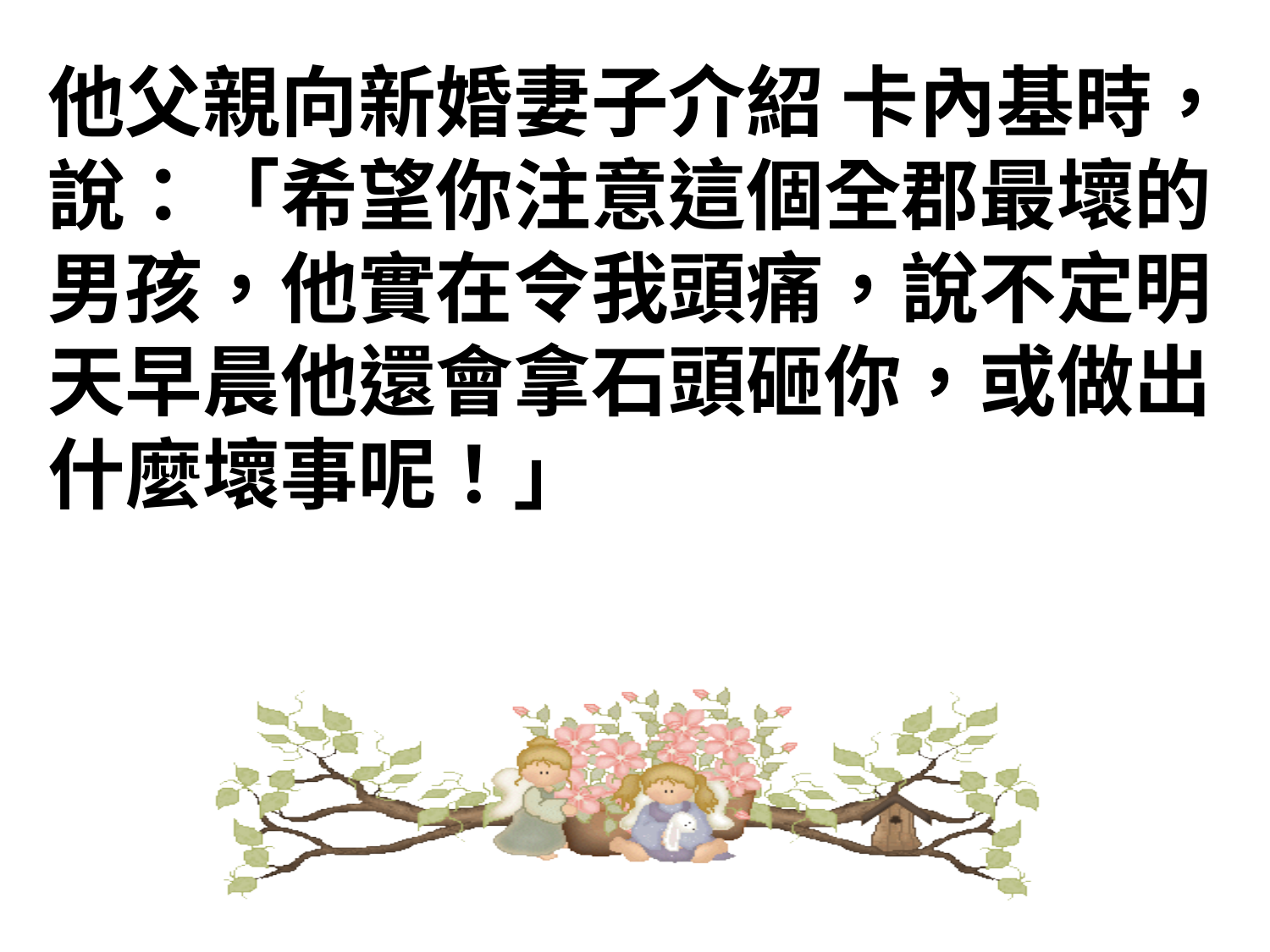

# 他父親向新婚妻子介紹 卡內基時，說：「希望你注意這個全郡最壞的男孩，他實在令我頭痛，說不定明天早晨他還會拿石頭砸你，或做出什麼壞事呢！」